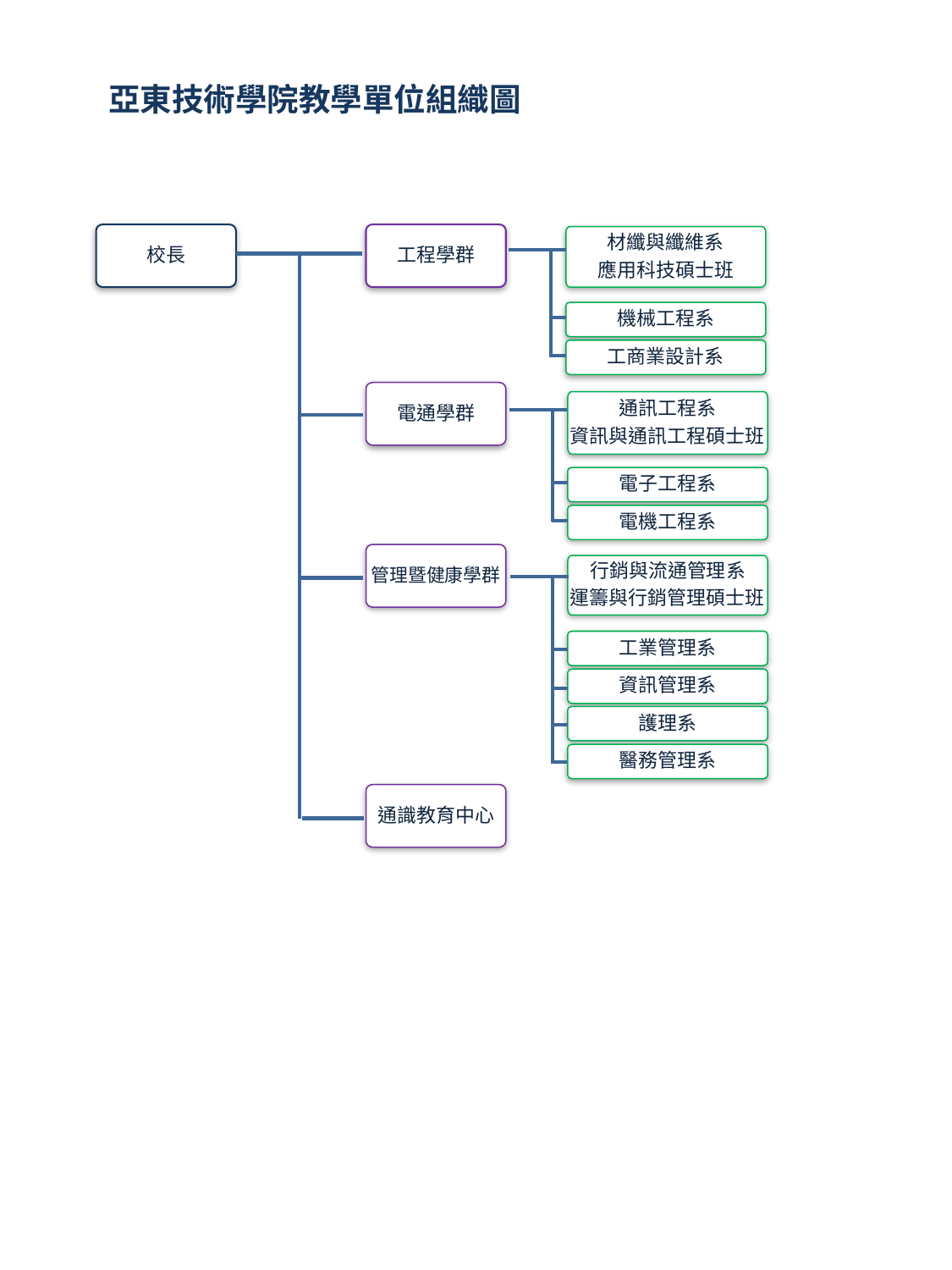

亞東技術學院教學單位組織圖
校長
工程學群
材纖與纖維系
應用科技碩士班

機械工程系

工商業設計系

電通學群
通訊工程系
資訊與通訊工程碩士班

電子工程系

電機工程系

管理暨健康學群
行銷與流通管理系
運籌與行銷管理碩士班

工業管理系

資訊管理系

護理系

醫務管理系

通識教育中心